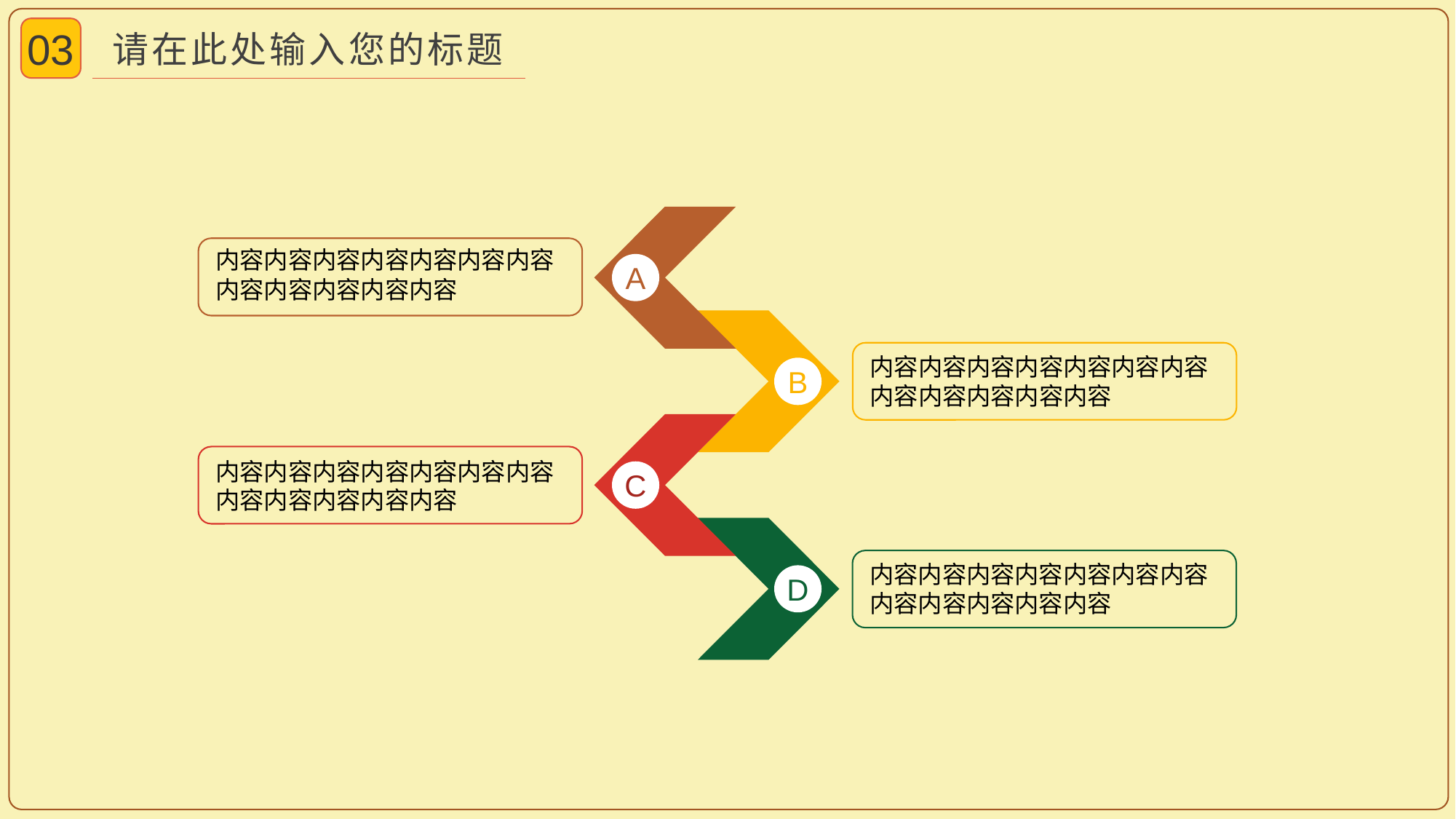

03
请在此处输入您的标题

A

内容内容内容内容内容内容内容内容内容内容内容内容

B

内容内容内容内容内容内容内容内容内容内容内容内容

C

内容内容内容内容内容内容内容内容内容内容内容内容

D

内容内容内容内容内容内容内容内容内容内容内容内容